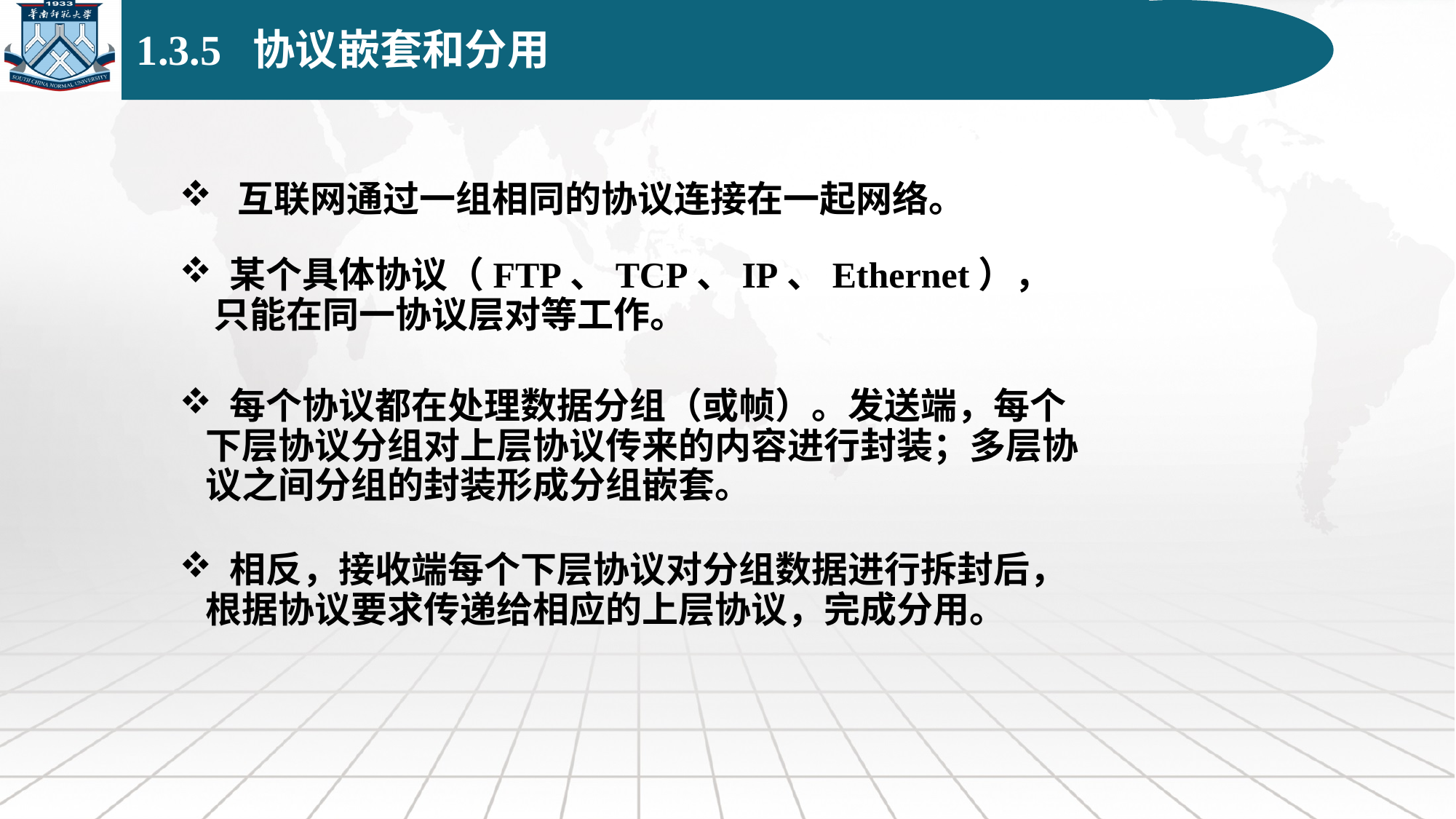

1.3.5  协议嵌套和分用
  互联网通过一组相同的协议连接在一起网络。
 某个具体协议（FTP、TCP、IP、Ethernet），        只能在同一协议层对等工作。
 每个协议都在处理数据分组（或帧）。发送端，每个下层协议分组对上层协议传来的内容进行封装；多层协议之间分组的封装形成分组嵌套。
 相反，接收端每个下层协议对分组数据进行拆封后，根据协议要求传递给相应的上层协议，完成分用。